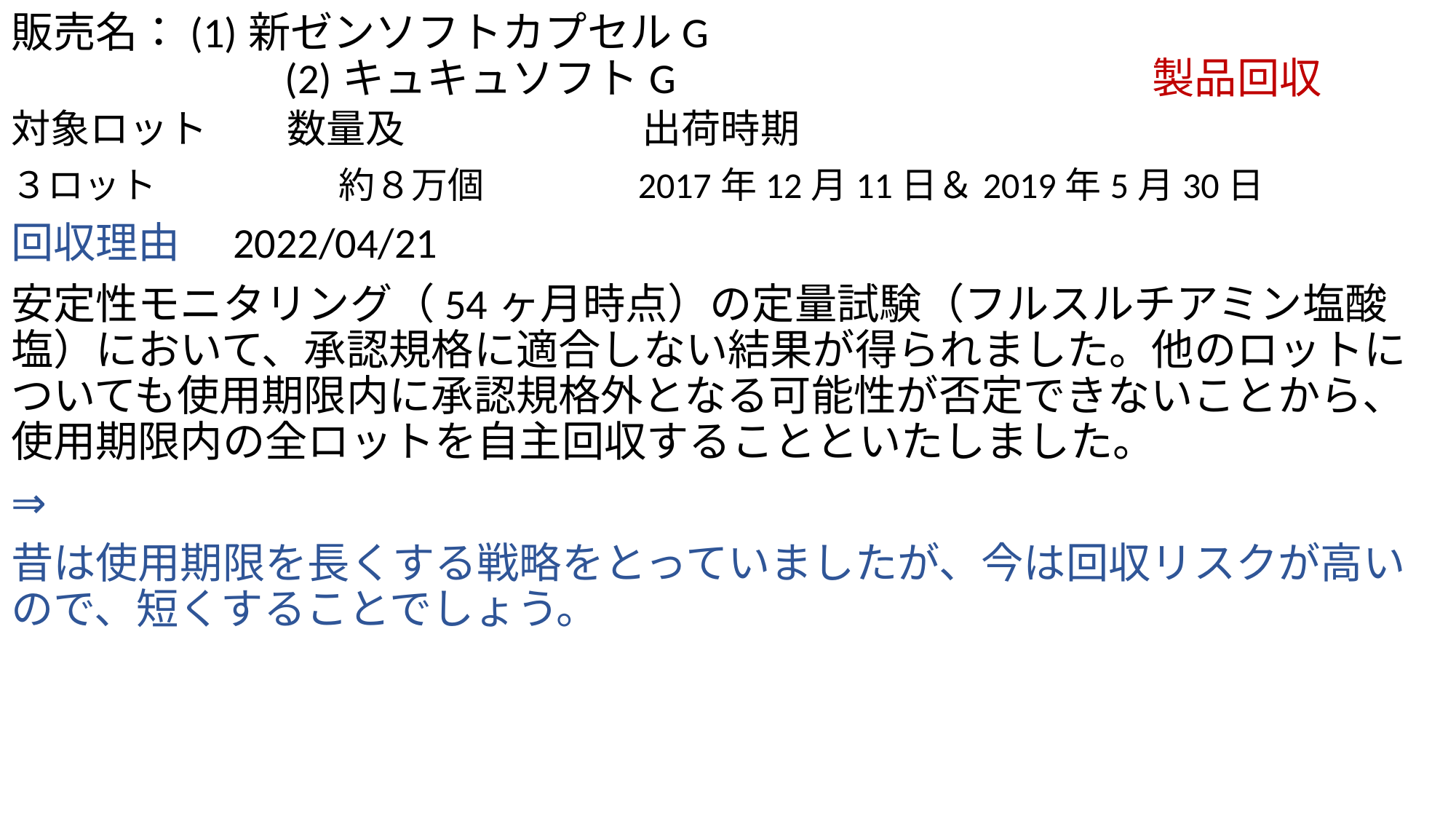

# 販売名：(1)新ゼンソフトカプセルG 　　　　　　 (2)キュキュソフトG　　　　　　　　　　　製品回収
対象ロット　　数量及　　　　　　出荷時期
３ロット　　　　　約８万個　　　　2017年12月11日＆2019年5月30日
回収理由　2022/04/21
安定性モニタリング（54ヶ月時点）の定量試験（フルスルチアミン塩酸塩）において、承認規格に適合しない結果が得られました。他のロットについても使用期限内に承認規格外となる可能性が否定できないことから、使用期限内の全ロットを自主回収することといたしました。
⇒
昔は使用期限を長くする戦略をとっていましたが、今は回収リスクが高いので、短くすることでしょう。